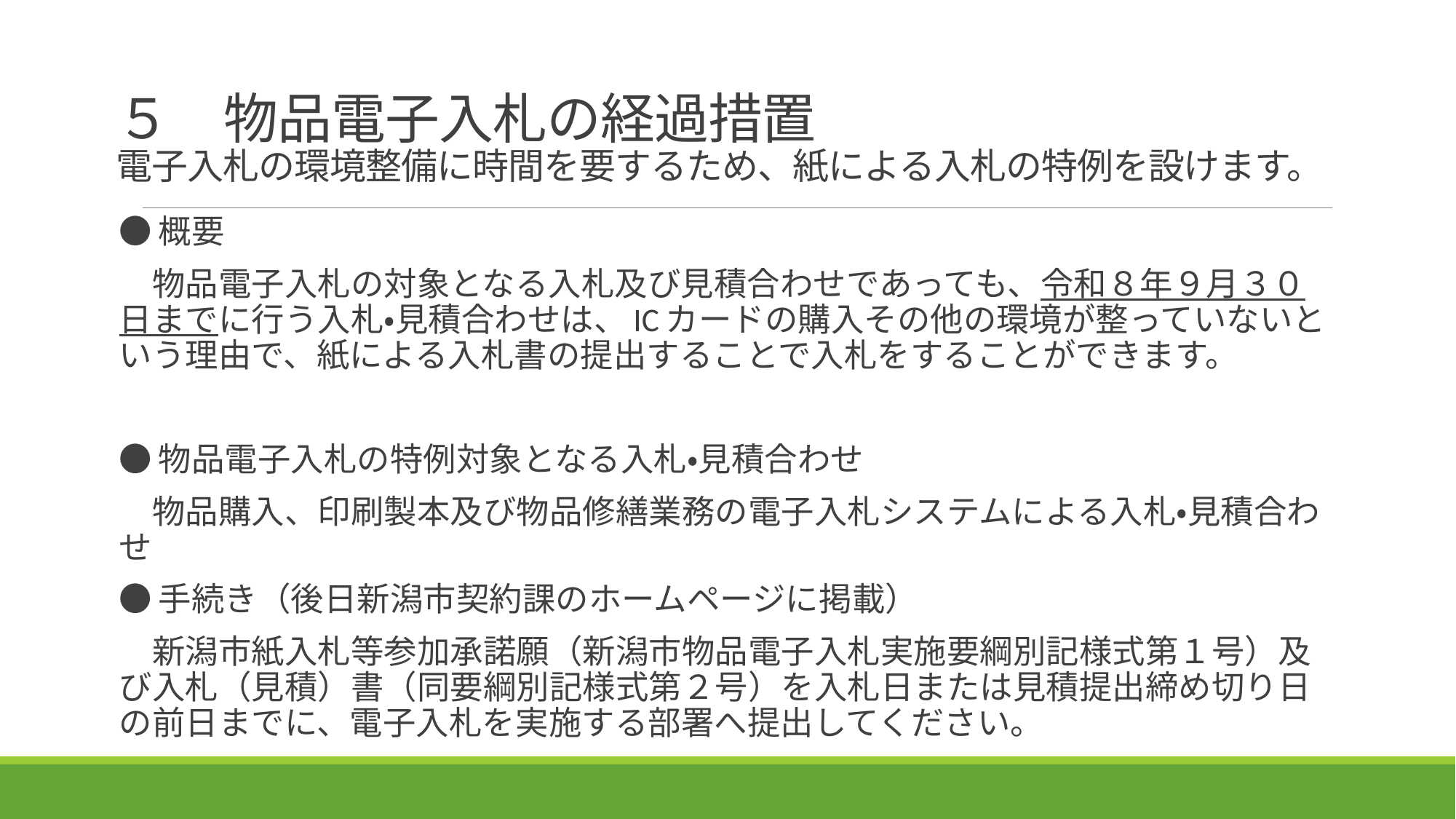

# ５　物品電子入札の経過措置 電子入札の環境整備に時間を要するため、紙による入札の特例を設けます。
●概要
　物品電子入札の対象となる入札及び見積合わせであっても、令和８年９月３０日までに行う入札・見積合わせは、ICカードの購入その他の環境が整っていないという理由で、紙による入札書の提出することで入札をすることができます。

●物品電子入札の特例対象となる入札・見積合わせ
　物品購入、印刷製本及び物品修繕業務の電子入札システムによる入札・見積合わせ
●手続き（後日新潟市契約課のホームページに掲載）
　新潟市紙入札等参加承諾願（新潟市物品電子入札実施要綱別記様式第１号）及び入札（見積）書（同要綱別記様式第２号）を入札日または見積提出締め切り日の前日までに、電子入札を実施する部署へ提出してください。